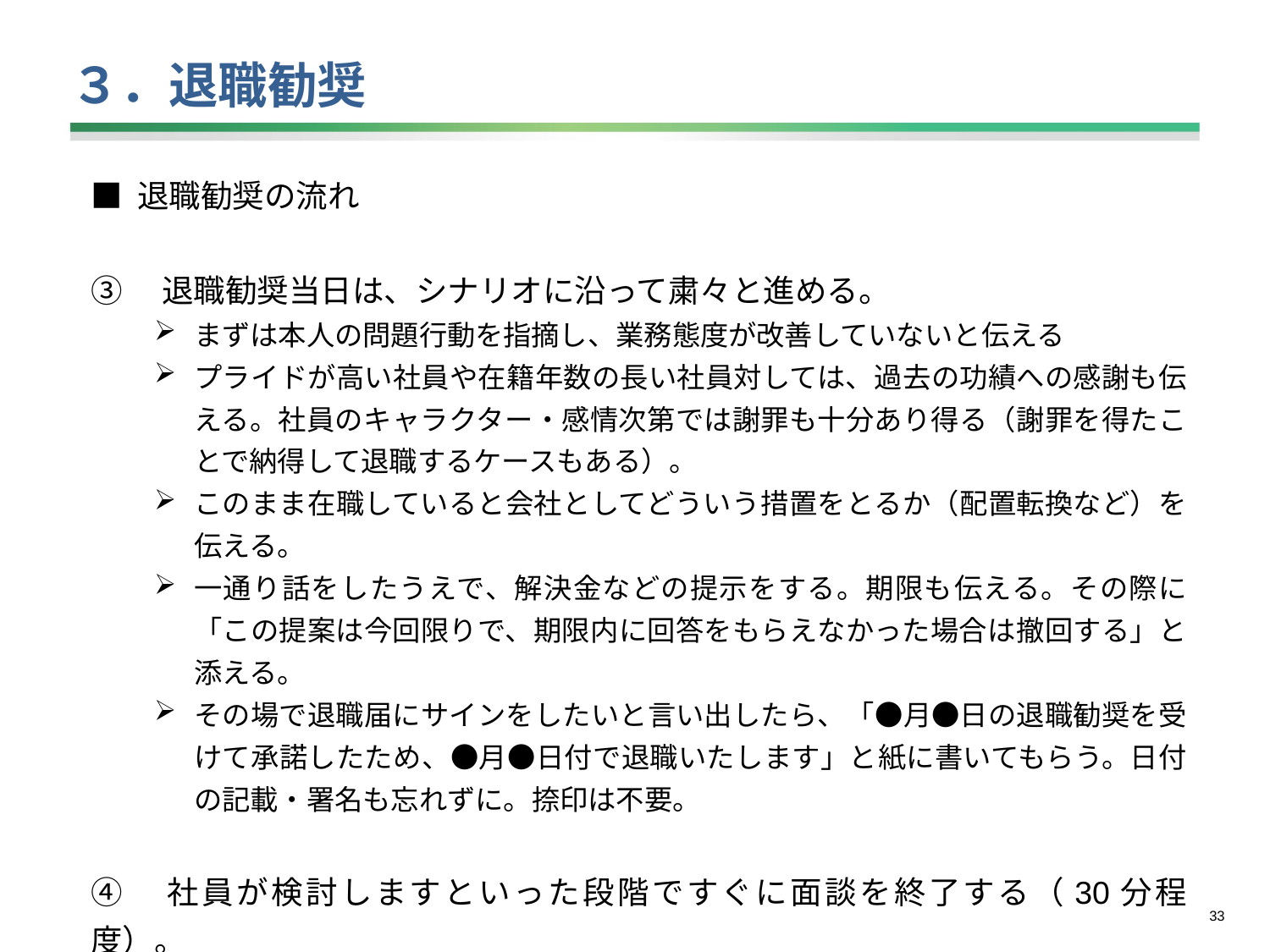

# ３．退職勧奨

■ 退職勧奨の流れ

③　退職勧奨当日は、シナリオに沿って粛々と進める。
まずは本人の問題行動を指摘し、業務態度が改善していないと伝える
プライドが高い社員や在籍年数の長い社員対しては、過去の功績への感謝も伝える。社員のキャラクター・感情次第では謝罪も十分あり得る（謝罪を得たことで納得して退職するケースもある）。
このまま在職していると会社としてどういう措置をとるか（配置転換など）を伝える。
一通り話をしたうえで、解決金などの提示をする。期限も伝える。その際に「この提案は今回限りで、期限内に回答をもらえなかった場合は撤回する」と添える。
その場で退職届にサインをしたいと言い出したら、「●月●日の退職勧奨を受けて承諾したため、●月●日付で退職いたします」と紙に書いてもらう。日付の記載・署名も忘れずに。捺印は不要。

④　社員が検討しますといった段階ですぐに面談を終了する（30分程度）。

33